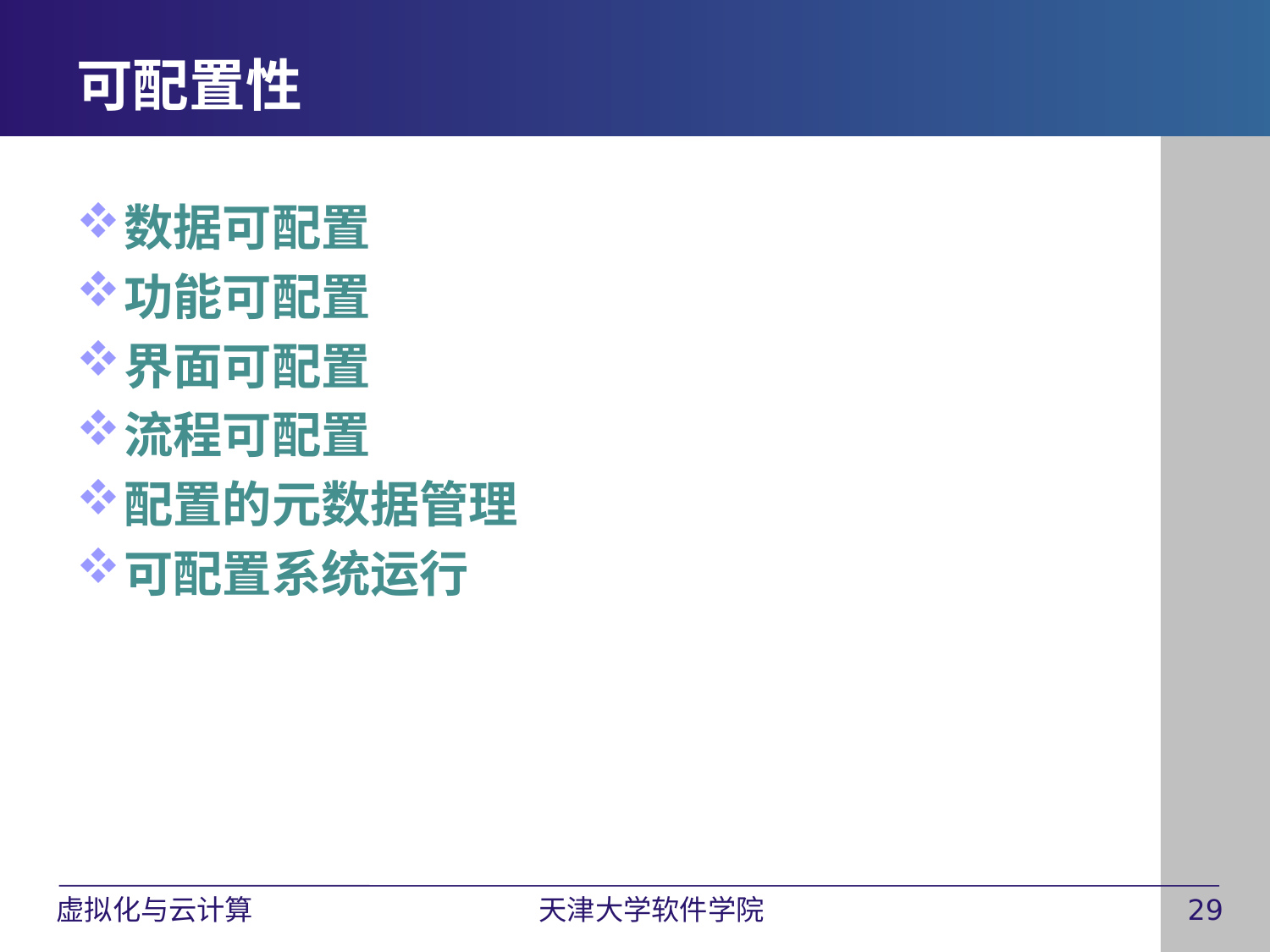

# 可配置性
数据可配置
功能可配置
界面可配置
流程可配置
配置的元数据管理
可配置系统运行